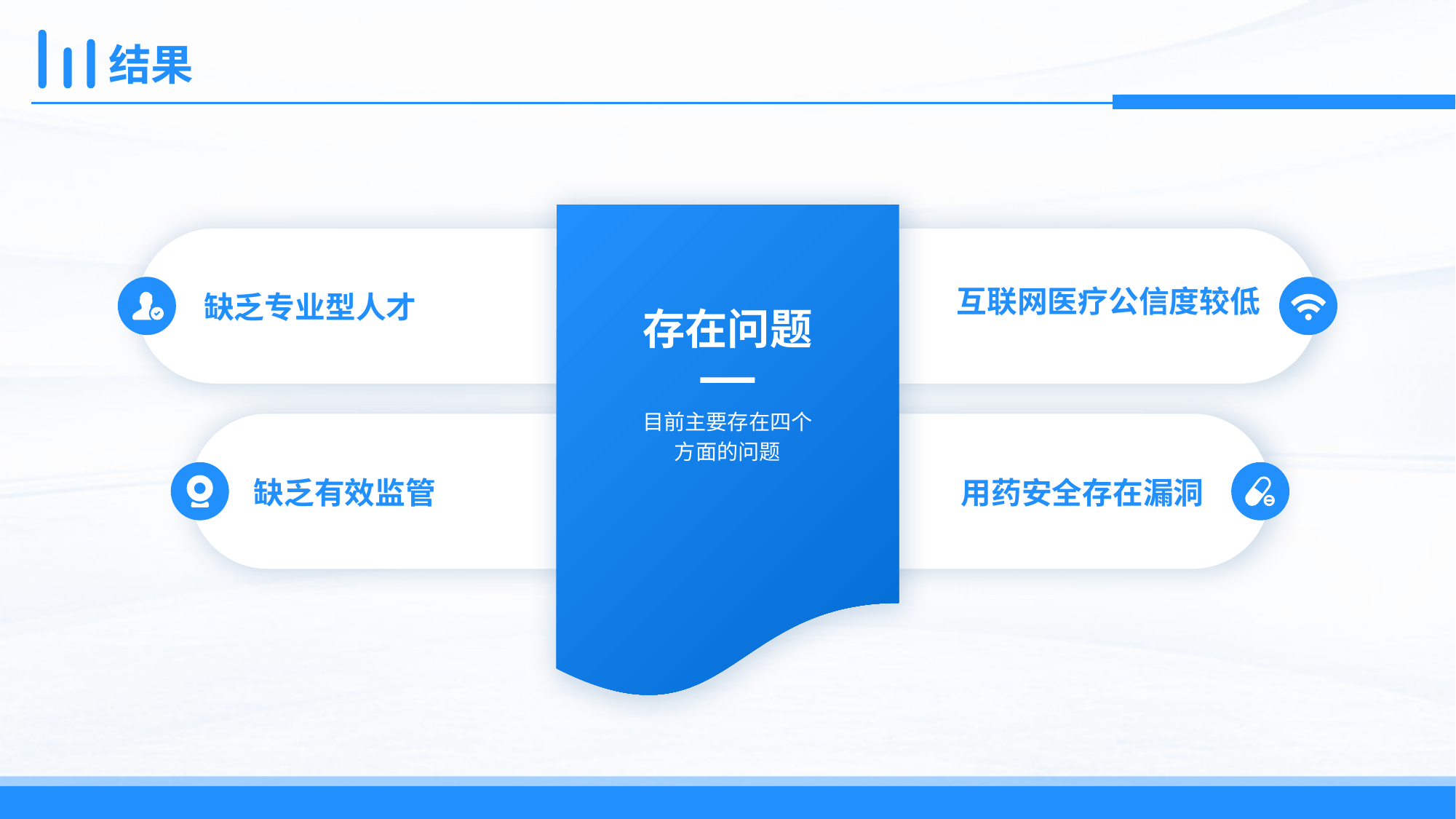

# 结果

互联网医疗公信度较低

缺乏专业型人才

存在问题

目前主要存在四个
方面的问题

缺乏有效监管
用药安全存在漏洞